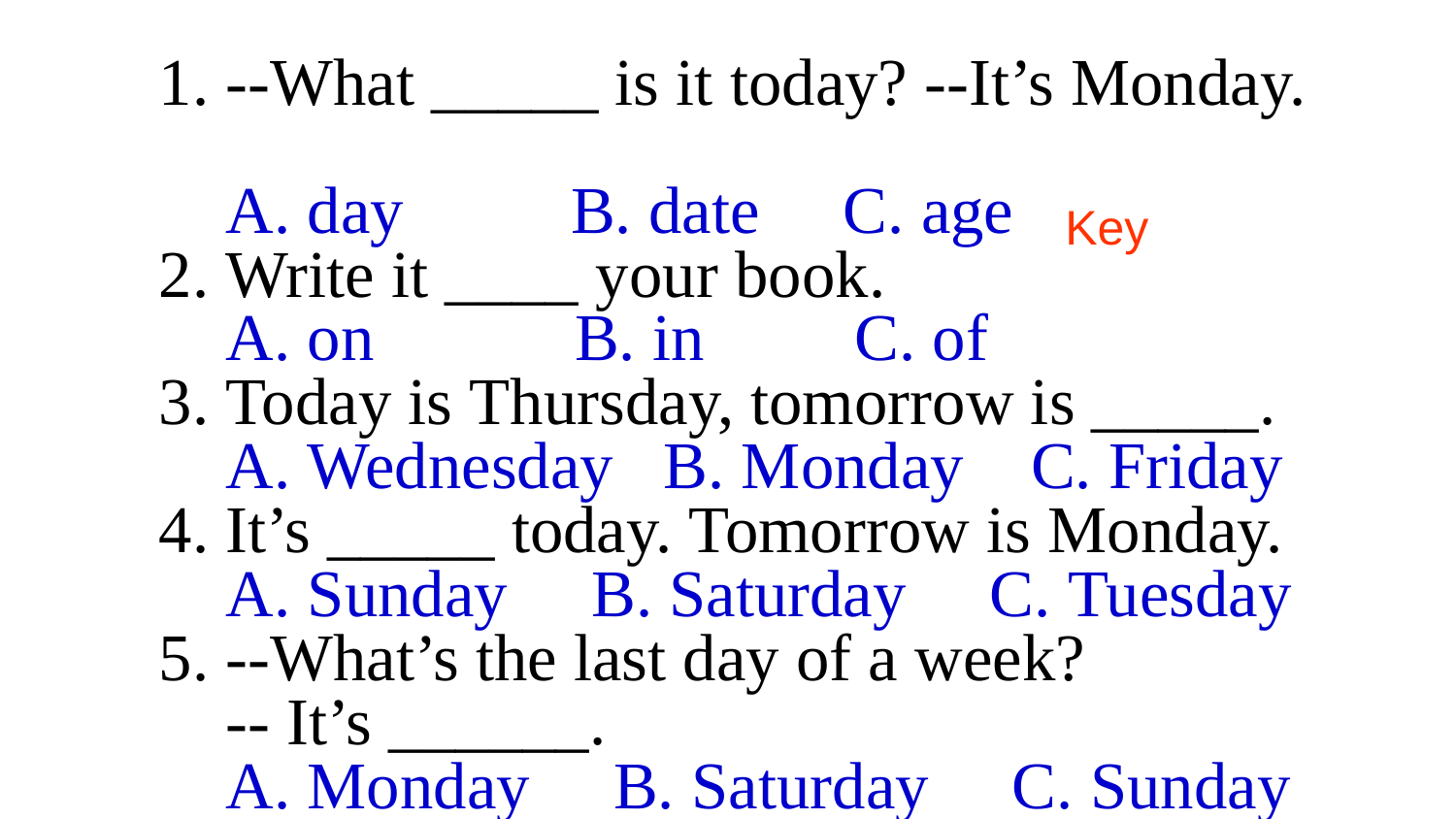

1. --What _____ is it today? --It’s Monday.
    A. day          B. date     C. age
2. Write it ____ your book.
    A. on            B. in         C. of
3. Today is Thursday, tomorrow is _____.
    A. Wednesday   B. Monday    C. Friday
4. It’s _____ today. Tomorrow is Monday.
    A. Sunday     B. Saturday     C. Tuesday
5. --What’s the last day of a week?
    -- It’s ______.
    A. Monday     B. Saturday     C. Sunday
ABCAB
Key
学.科.网